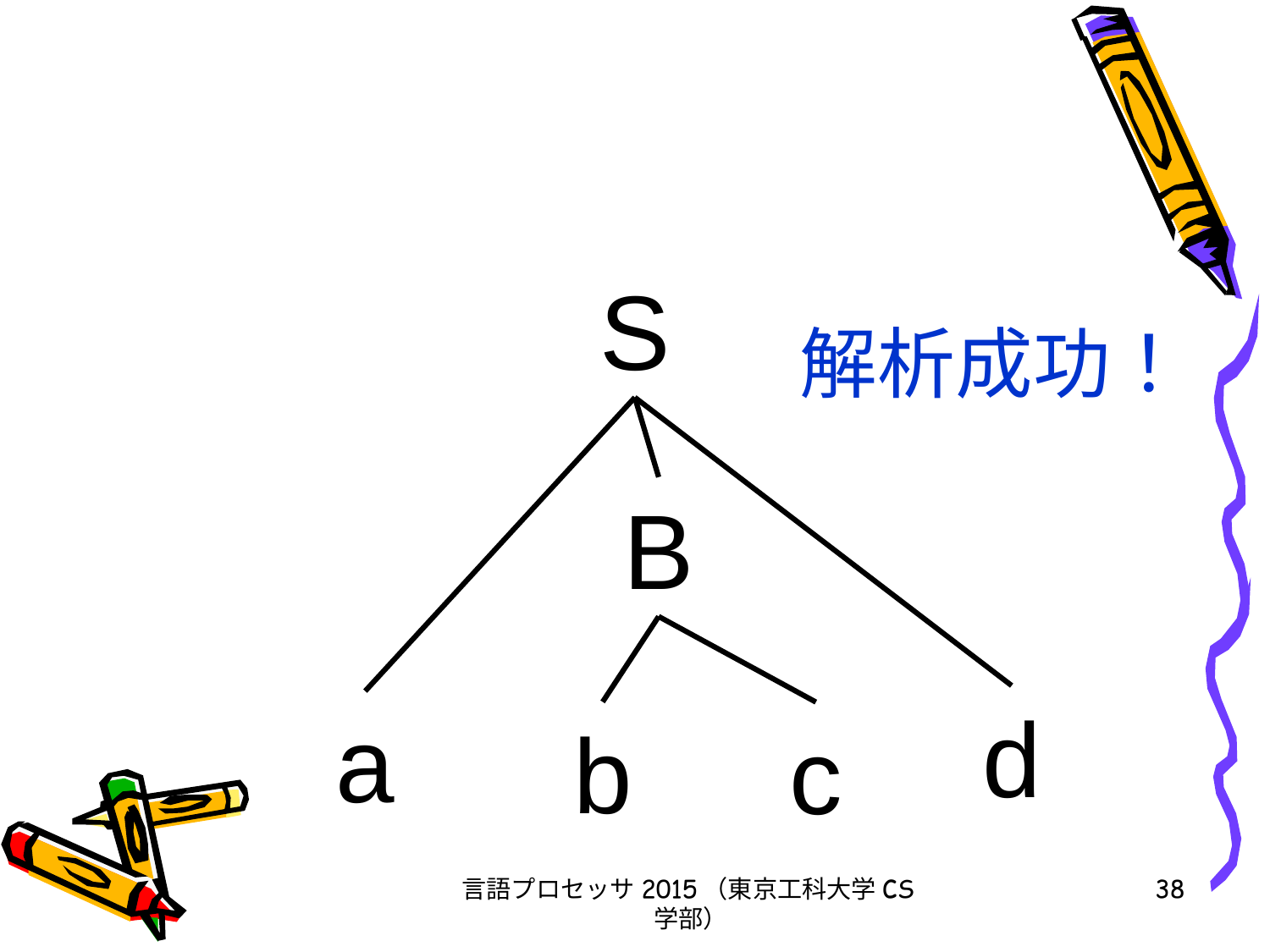

#

S
解析成功！
B
d
a
b
c
言語プロセッサ2015（東京工科大学CS学部）
38